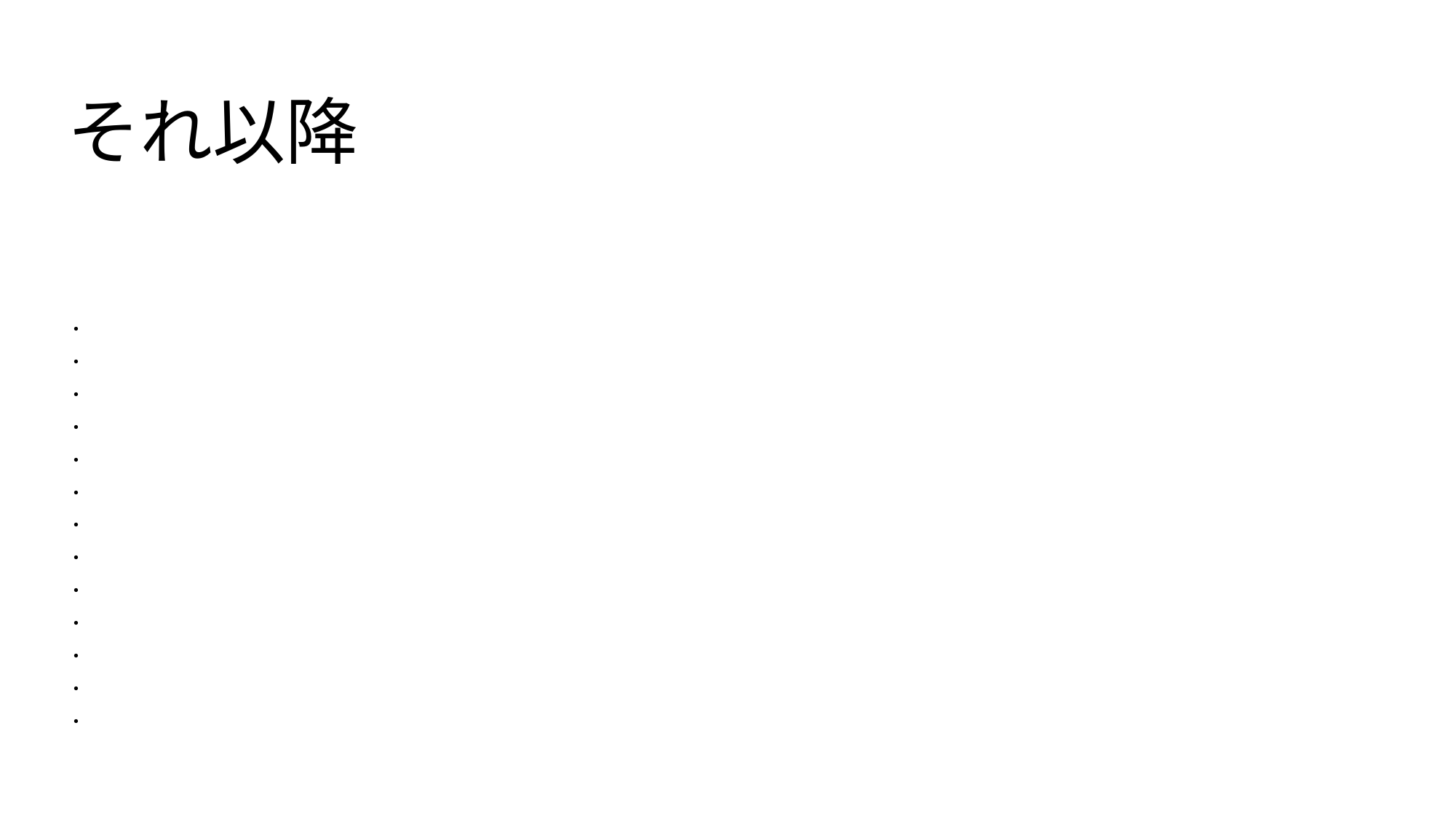

それ以降
・
・
・
・
・
・
・
・
・
・
・
・
・